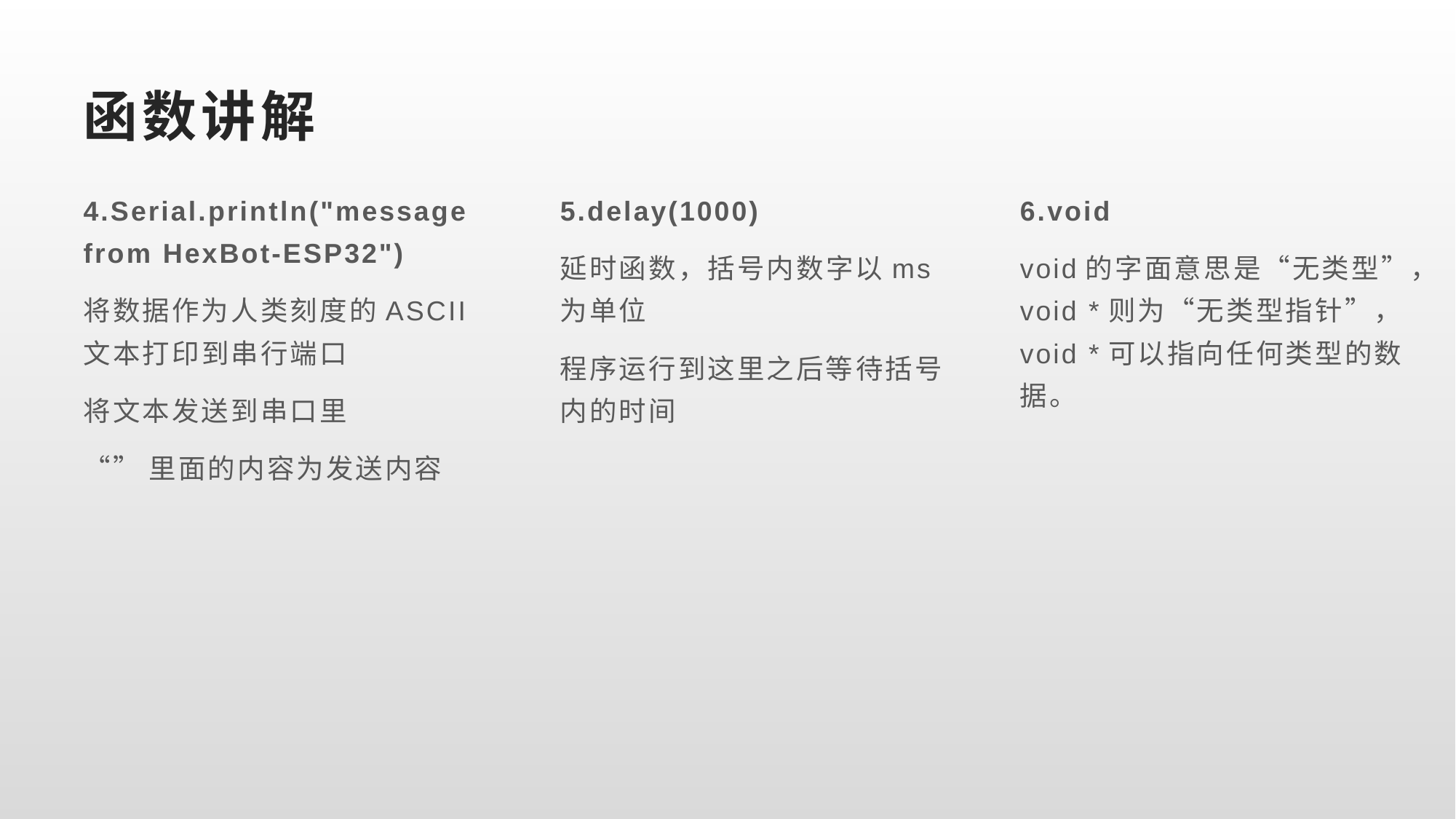

# 函数讲解
4.Serial.println("message from HexBot-ESP32")
将数据作为人类刻度的ASCII文本打印到串行端口
将文本发送到串口里
“”里面的内容为发送内容
5.delay(1000)
延时函数，括号内数字以ms为单位
程序运行到这里之后等待括号内的时间
6.void
void的字面意思是“无类型”，void *则为“无类型指针”，void *可以指向任何类型的数据。